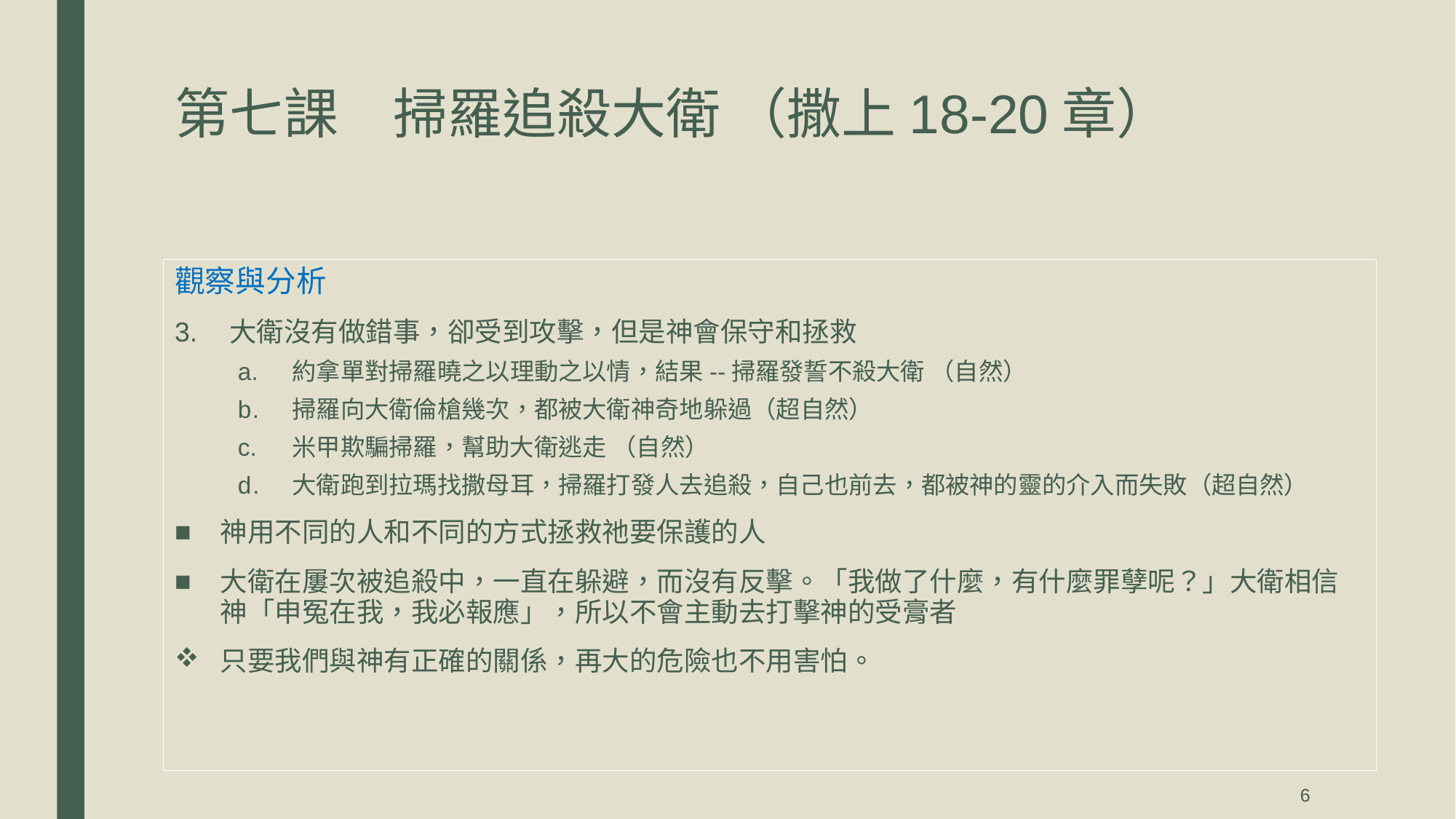

# 第七課	掃羅追殺大衛 （撒上18-20章）
觀察與分析
大衛沒有做錯事，卻受到攻擊，但是神會保守和拯救
約拿單對掃羅曉之以理動之以情，結果--掃羅發誓不殺大衛 （自然）
掃羅向大衛倫槍幾次，都被大衛神奇地躲過（超自然）
米甲欺騙掃羅，幫助大衛逃走 （自然）
大衛跑到拉瑪找撒母耳，掃羅打發人去追殺，自己也前去，都被神的靈的介入而失敗（超自然）
神用不同的人和不同的方式拯救祂要保護的人
大衛在屢次被追殺中，一直在躲避，而沒有反擊。「我做了什麼，有什麼罪孽呢？」大衛相信神「申冤在我，我必報應」，所以不會主動去打擊神的受膏者
只要我們與神有正確的關係，再大的危險也不用害怕。
6